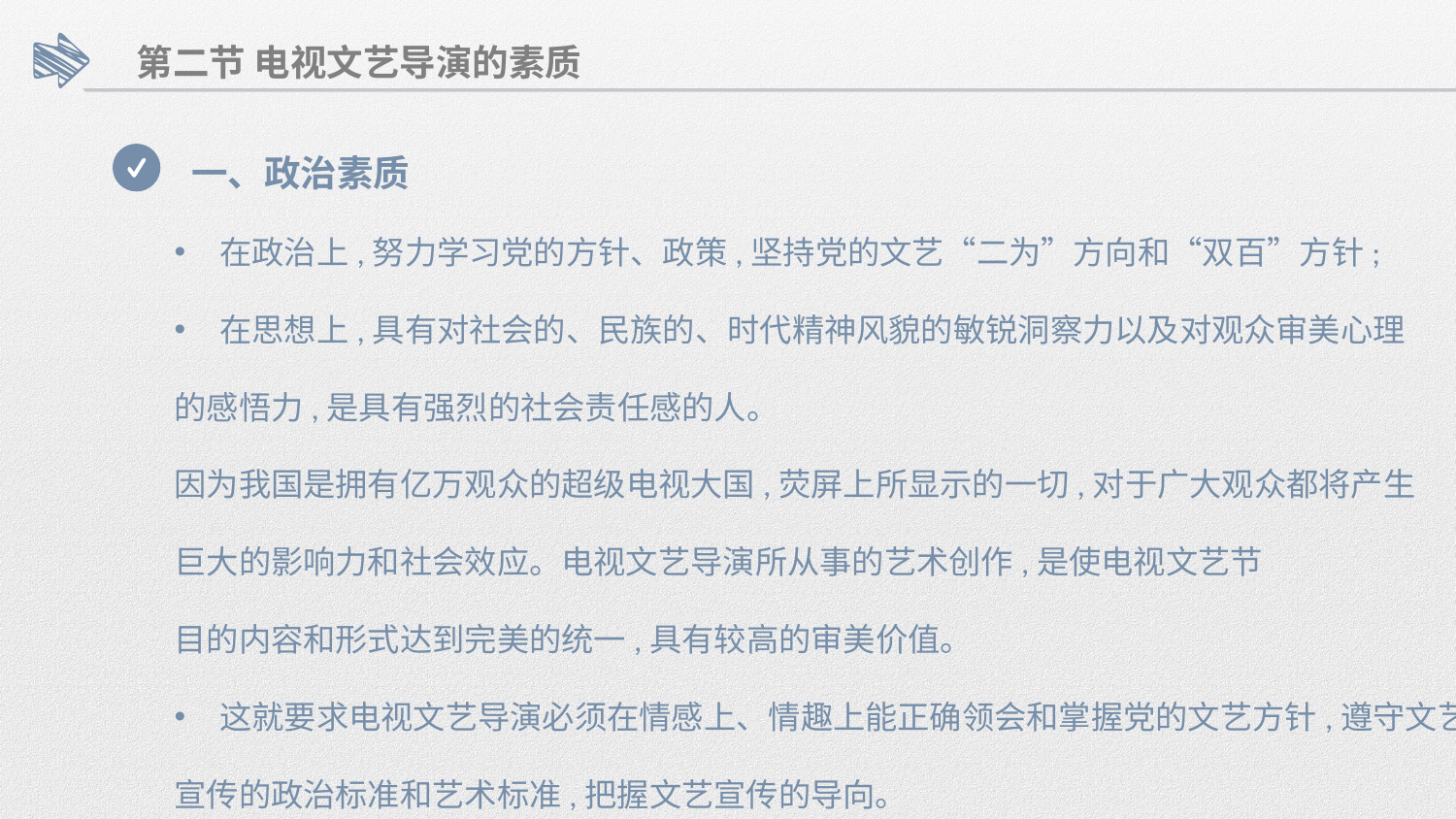

第二节 电视文艺导演的素质
一、政治素质

在政治上,努力学习党的方针、政策,坚持党的文艺“二为”方向和“双百”方针;
在思想上,具有对社会的、民族的、时代精神风貌的敏锐洞察力以及对观众审美心理
的感悟力,是具有强烈的社会责任感的人。
因为我国是拥有亿万观众的超级电视大国,荧屏上所显示的一切,对于广大观众都将产生
巨大的影响力和社会效应。电视文艺导演所从事的艺术创作,是使电视文艺节
目的内容和形式达到完美的统一,具有较高的审美价值。
这就要求电视文艺导演必须在情感上、情趣上能正确领会和掌握党的文艺方针,遵守文艺
宣传的政治标准和艺术标准,把握文艺宣传的导向。